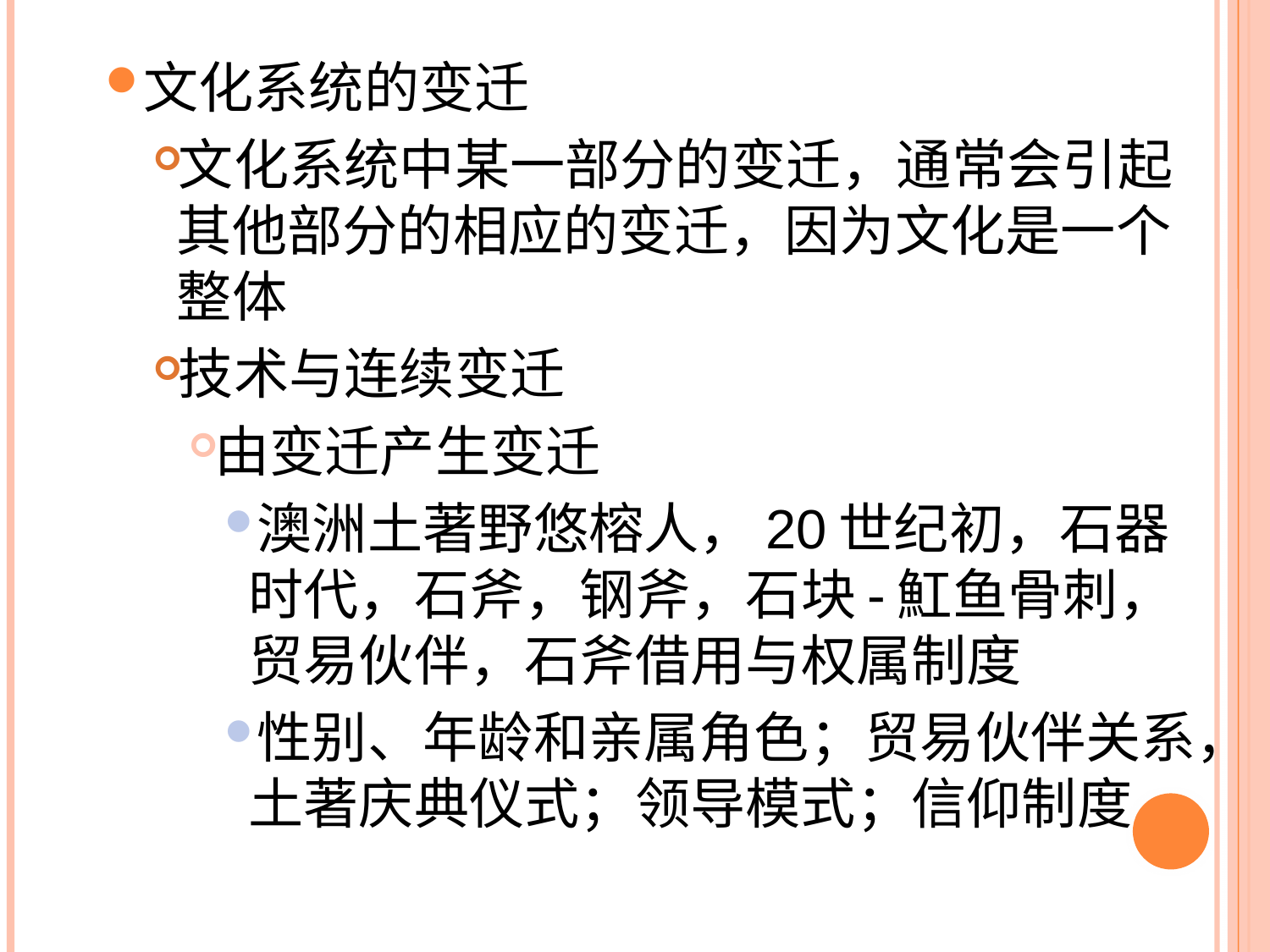

文化系统的变迁
文化系统中某一部分的变迁，通常会引起其他部分的相应的变迁，因为文化是一个整体
技术与连续变迁
由变迁产生变迁
澳洲土著野悠榕人，20世纪初，石器时代，石斧，钢斧，石块-魟鱼骨刺，贸易伙伴，石斧借用与权属制度
性别、年龄和亲属角色；贸易伙伴关系，土著庆典仪式；领导模式；信仰制度